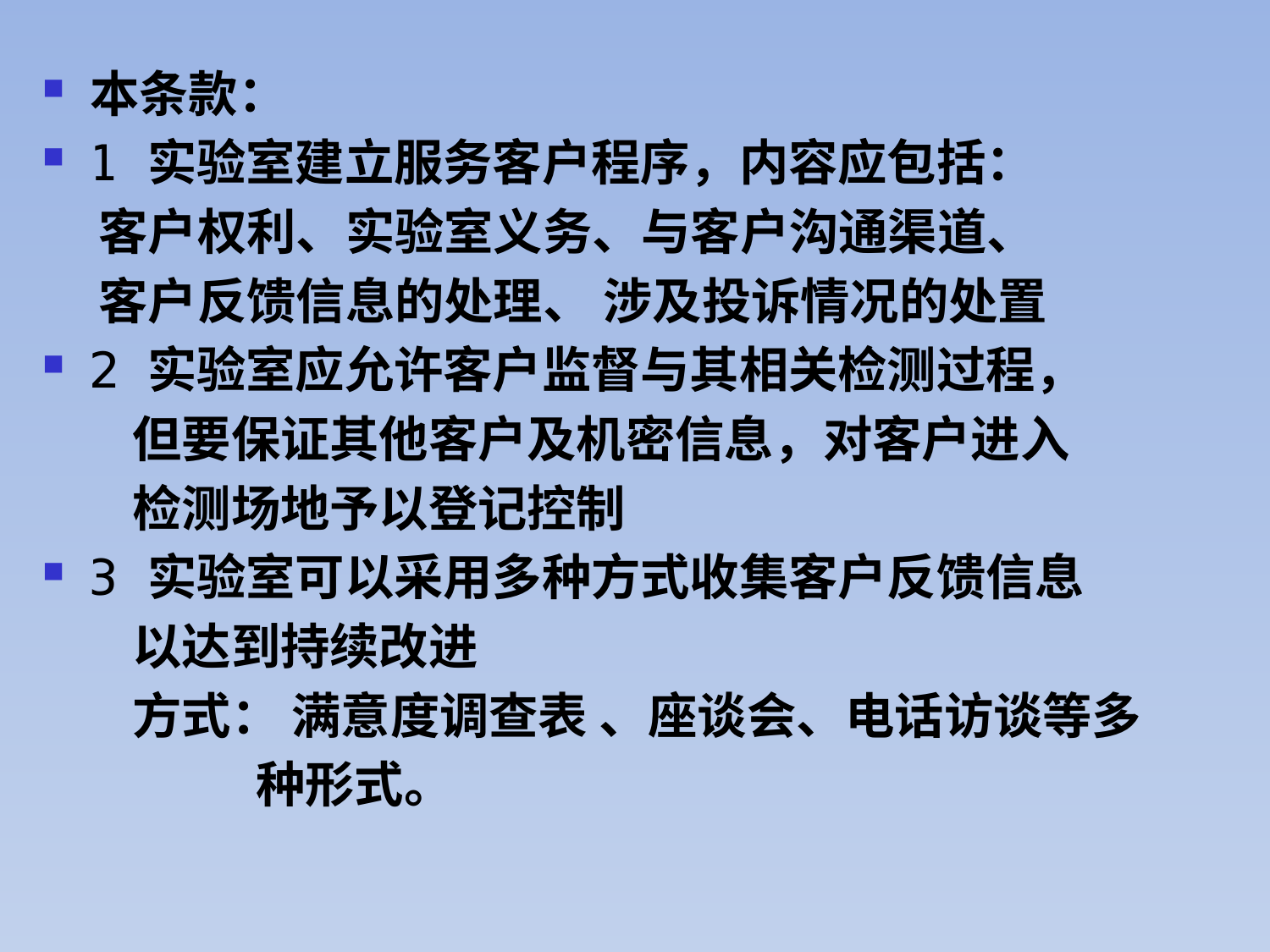

本条款：
1 实验室建立服务客户程序，内容应包括：
    客户权利、实验室义务、与客户沟通渠道、
    客户反馈信息的处理、 涉及投诉情况的处置
2 实验室应允许客户监督与其相关检测过程，
       但要保证其他客户及机密信息，对客户进入
       检测场地予以登记控制
3 实验室可以采用多种方式收集客户反馈信息
       以达到持续改进
       方式： 满意度调查表 、座谈会、电话访谈等多
                  种形式。